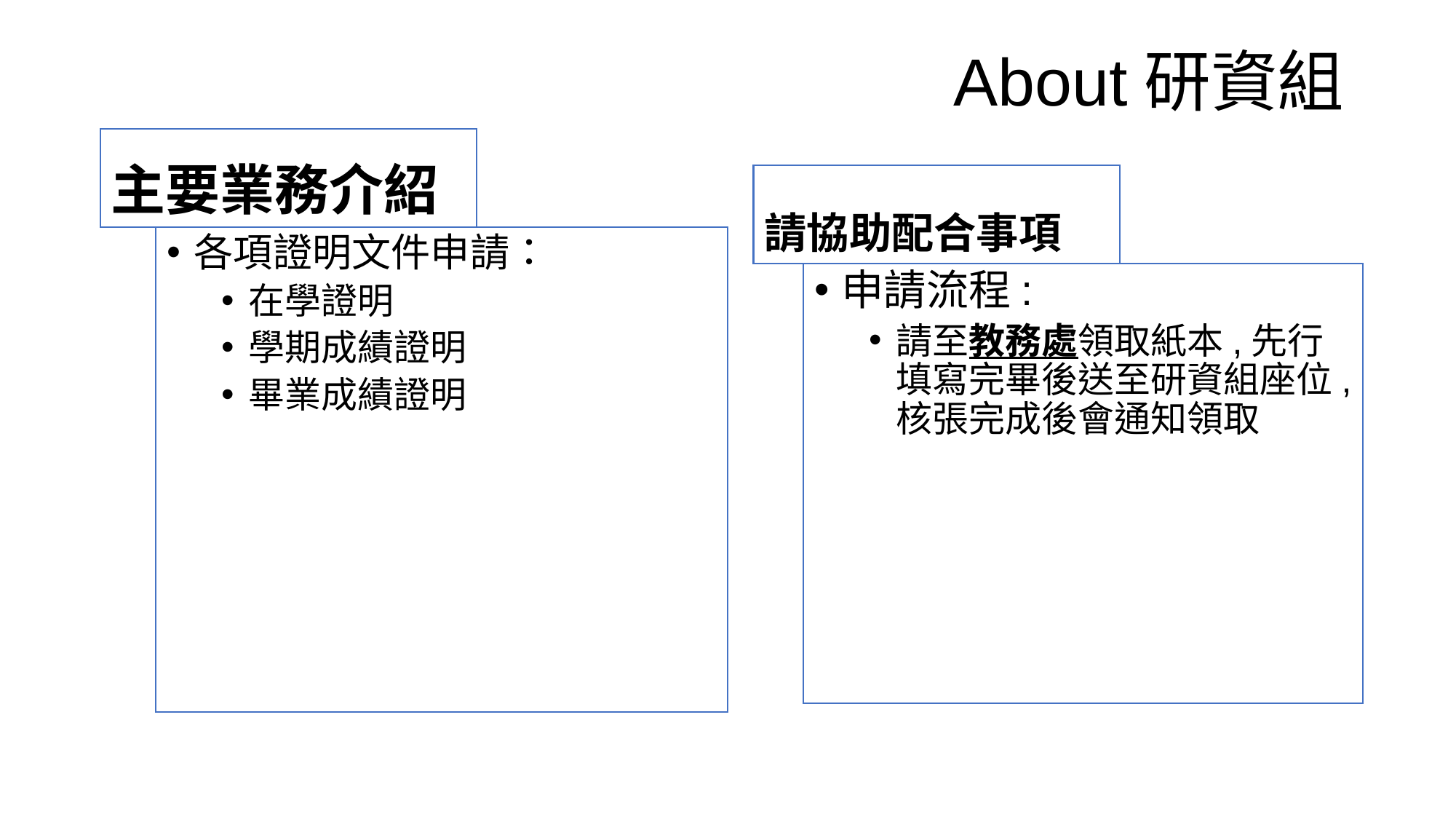

# About研資組
主要業務介紹
請協助配合事項
各項證明文件申請：
在學證明
學期成績證明
畢業成績證明

申請流程:
請至教務處領取紙本,先行填寫完畢後送至研資組座位,核張完成後會通知領取